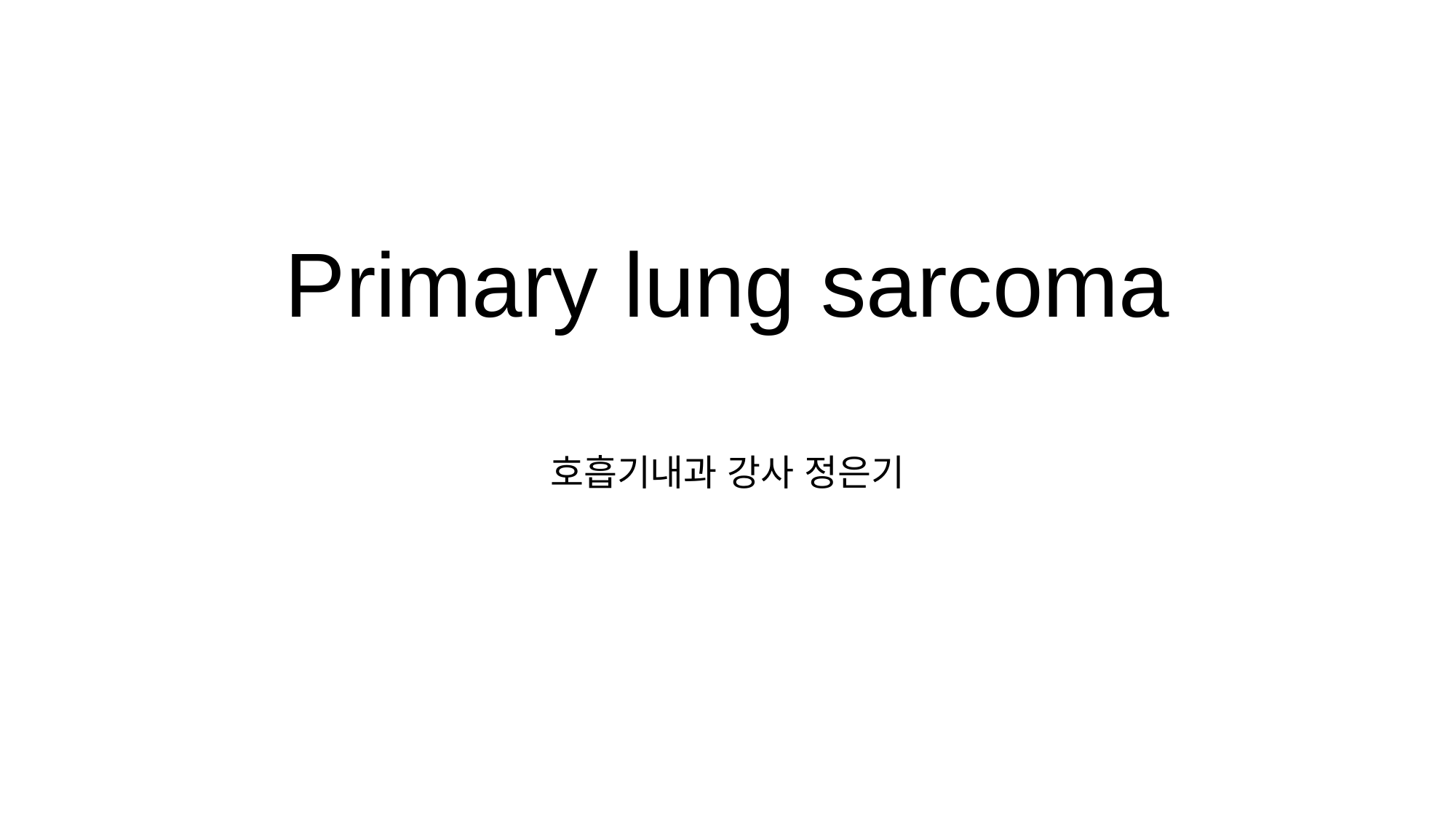

# Primary lung sarcoma
호흡기내과 강사 정은기